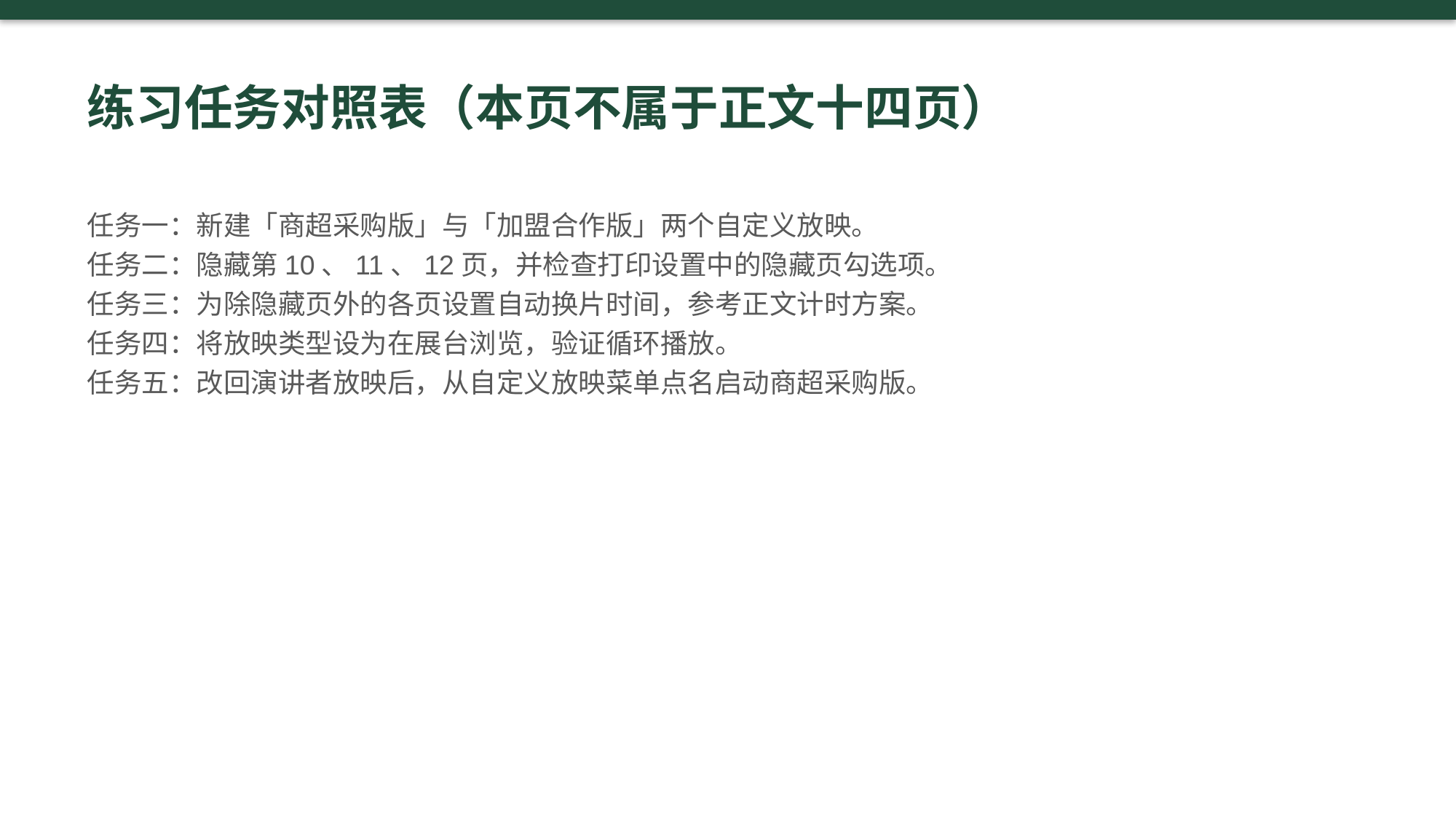

练习任务对照表（本页不属于正文十四页）
任务一：新建「商超采购版」与「加盟合作版」两个自定义放映。
任务二：隐藏第10、11、12页，并检查打印设置中的隐藏页勾选项。
任务三：为除隐藏页外的各页设置自动换片时间，参考正文计时方案。
任务四：将放映类型设为在展台浏览，验证循环播放。
任务五：改回演讲者放映后，从自定义放映菜单点名启动商超采购版。